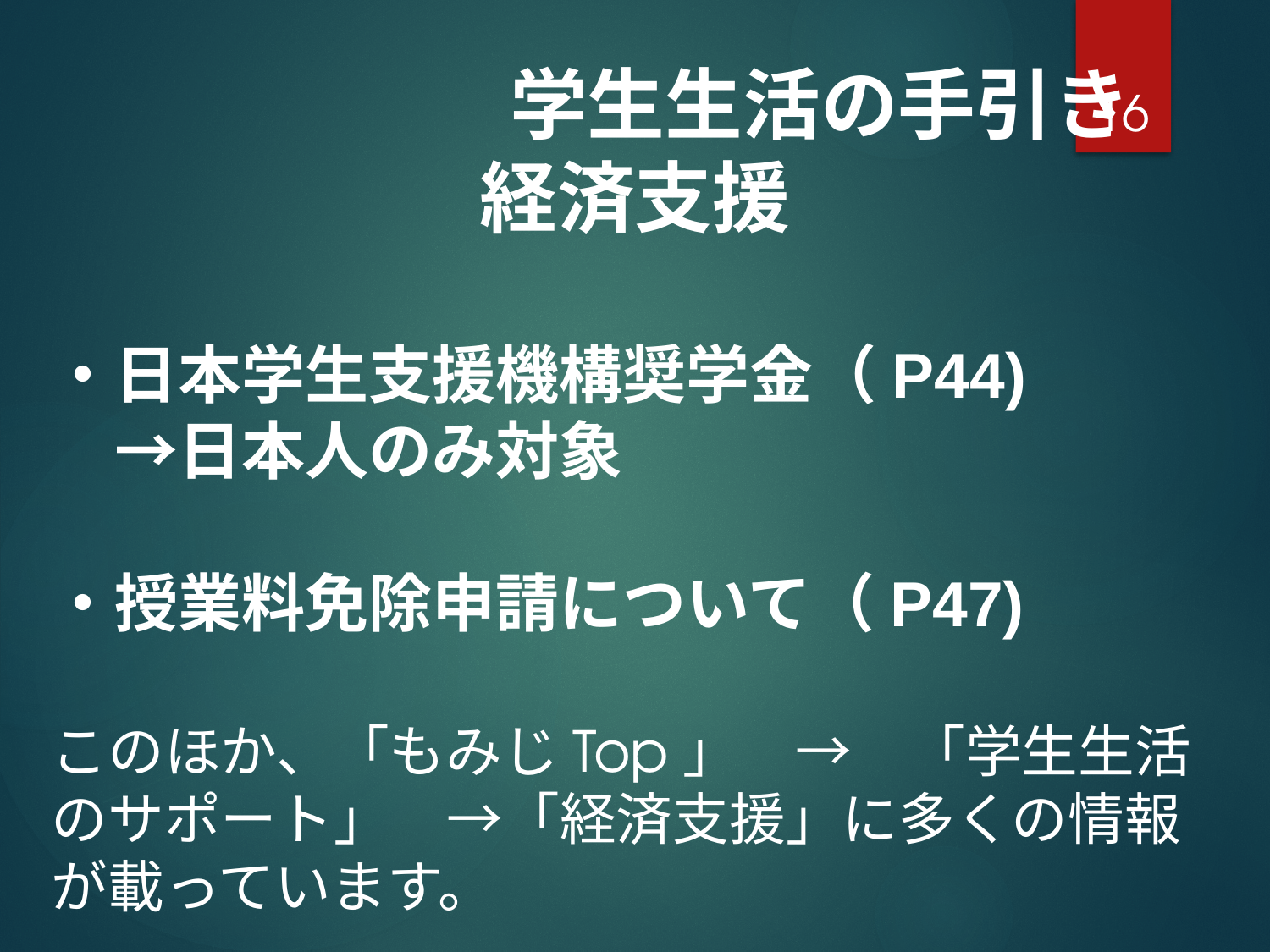

16
			　学生生活の手引き
経済支援

・日本学生支援機構奨学金（P44)
　→日本人のみ対象

・授業料免除申請について（P47)

このほか、「もみじTop」　→　「学生生活のサポート」　→「経済支援」に多くの情報が載っています。